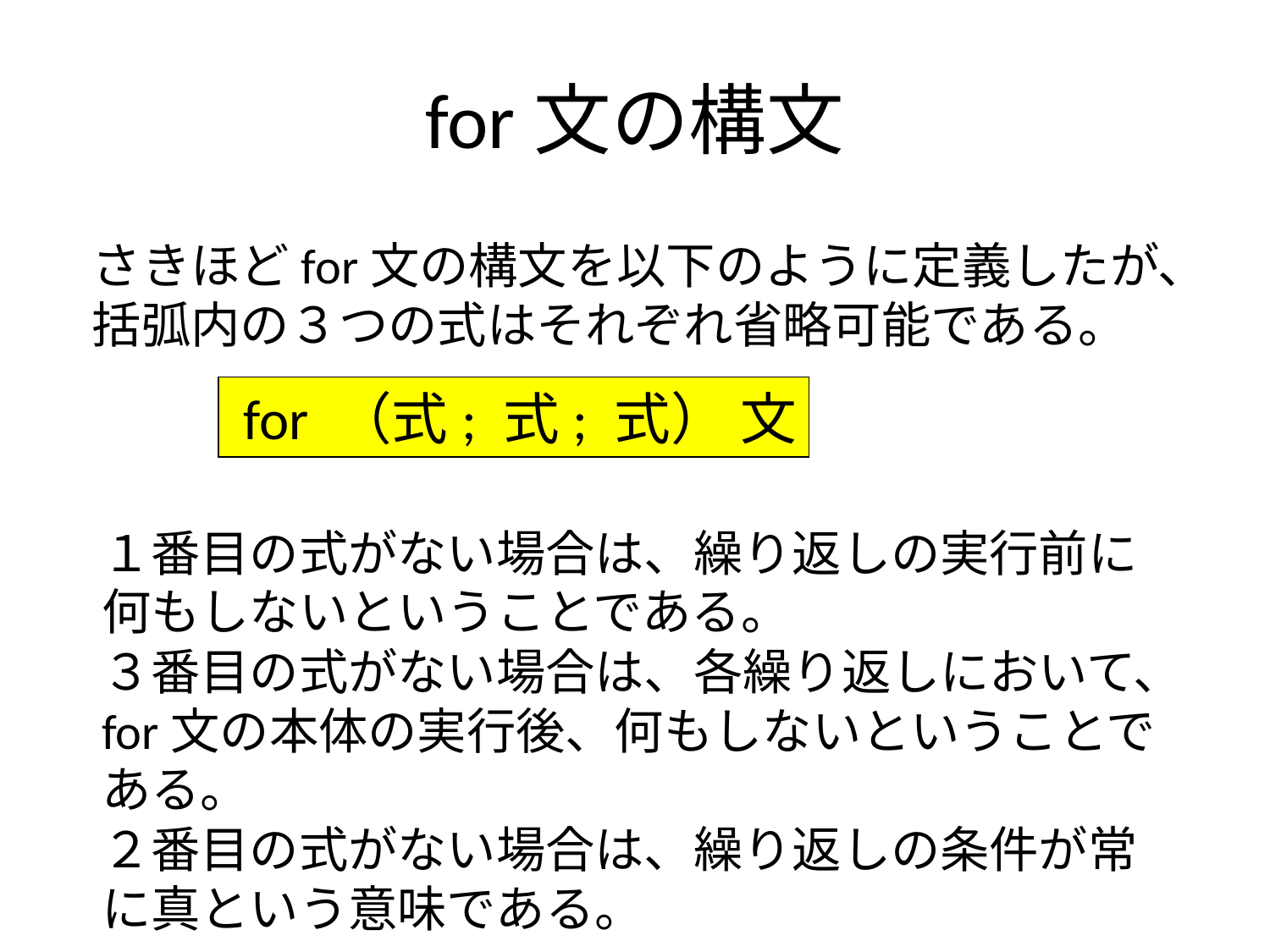

# for文の構文
さきほどfor文の構文を以下のように定義したが、
括弧内の３つの式はそれぞれ省略可能である。
 for （式; 式; 式） 文
１番目の式がない場合は、繰り返しの実行前に何もしないということである。
３番目の式がない場合は、各繰り返しにおいて、for文の本体の実行後、何もしないということである。
２番目の式がない場合は、繰り返しの条件が常に真という意味である。